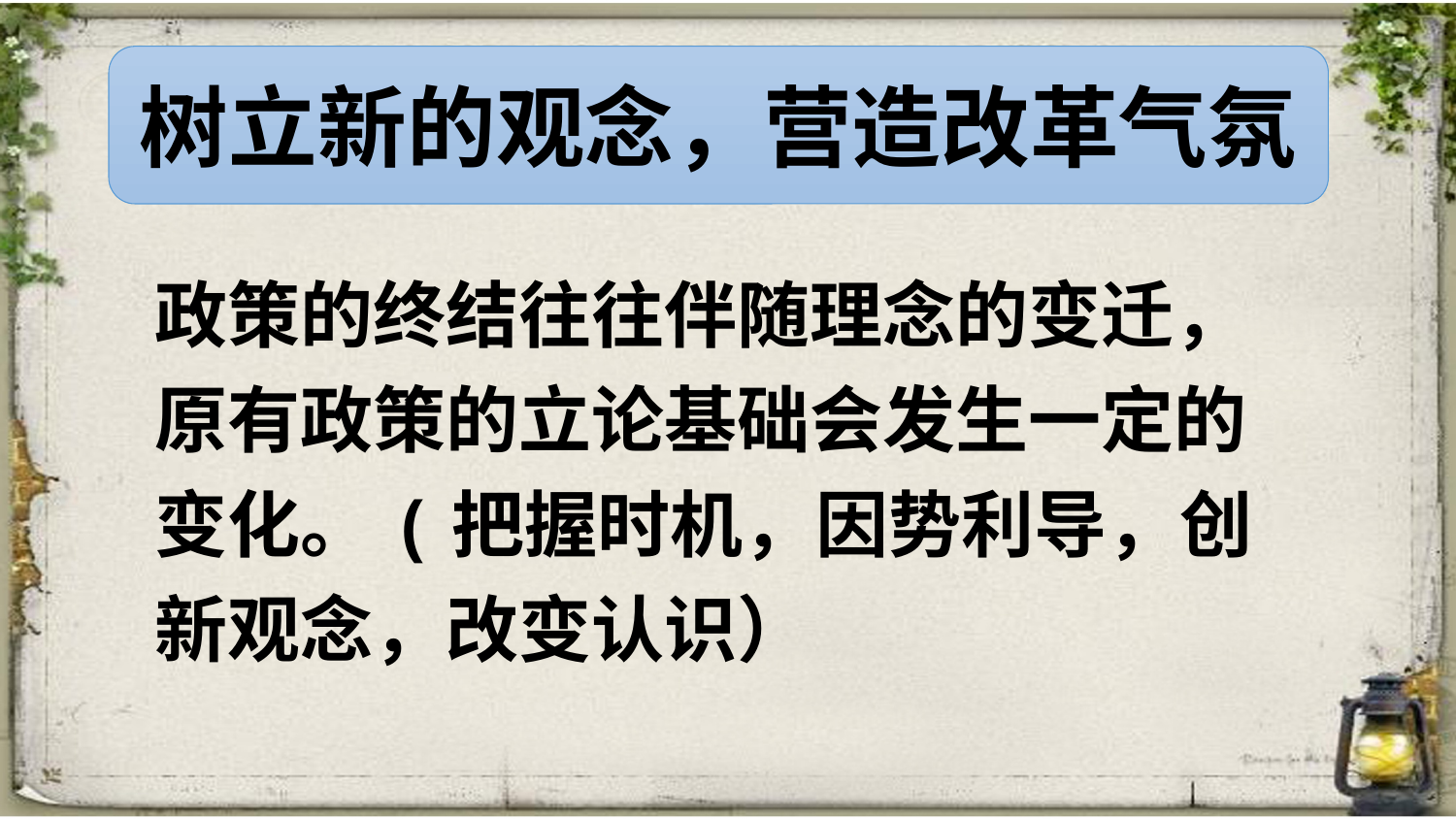

树立新的观念，营造改革气氛
政策的终结往往伴随理念的变迁，原有政策的立论基础会发生一定的变化。(把握时机，因势利导，创新观念，改变认识）